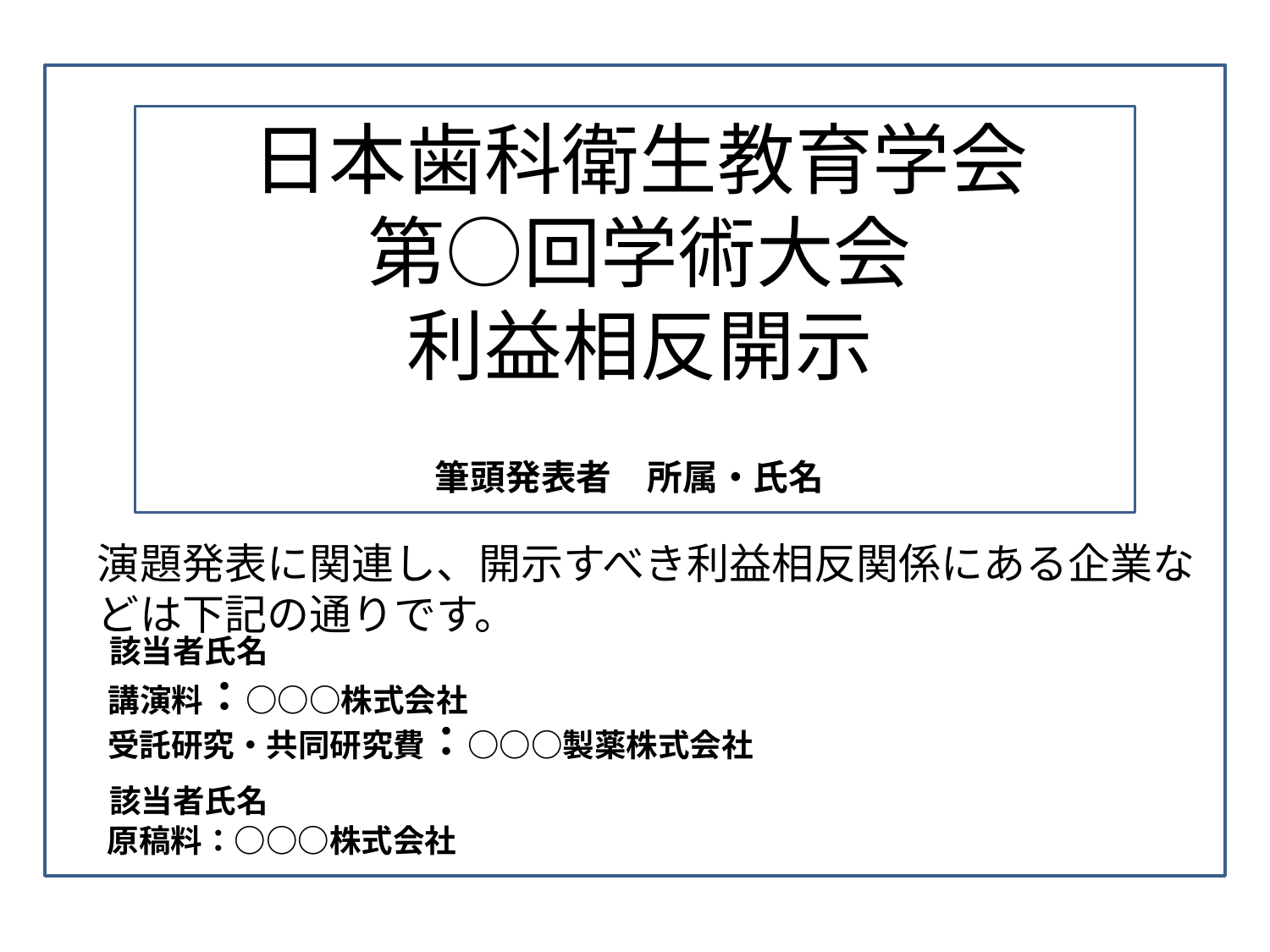

日本歯科衛生教育学会
第○回学術大会
利益相反開示

筆頭発表者　所属・氏名
演題発表に関連し、開示すべき利益相反関係にある企業などは下記の通りです。
該当者氏名
講演料：○○○株式会社
受託研究・共同研究費：○○○製薬株式会社
該当者氏名
原稿料：○○○株式会社